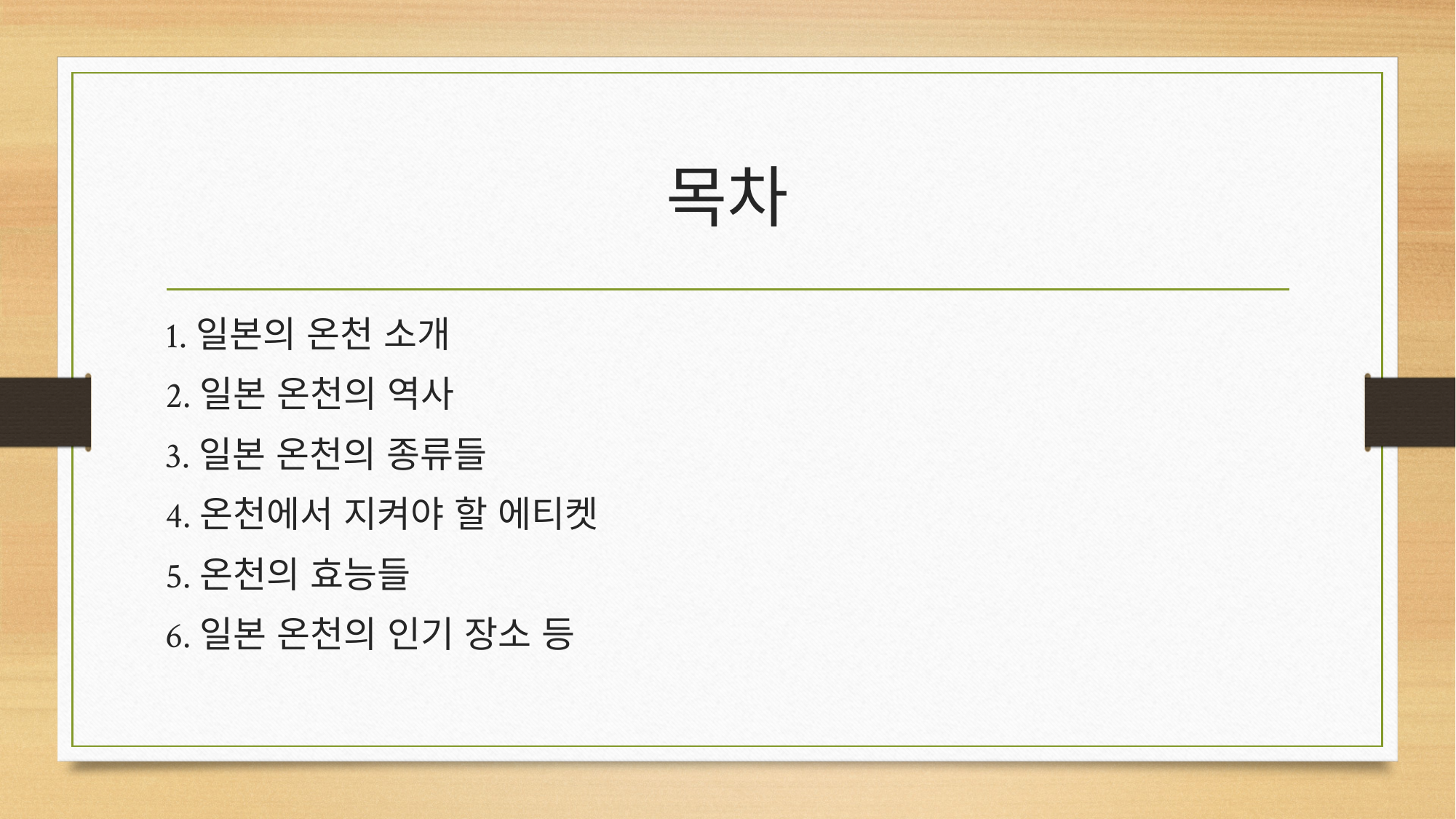

# 목차
1.일본의 온천 소개
2.일본 온천의 역사
3.일본 온천의 종류들
4.온천에서 지켜야 할 에티켓
5.온천의 효능들
6.일본 온천의 인기 장소 등